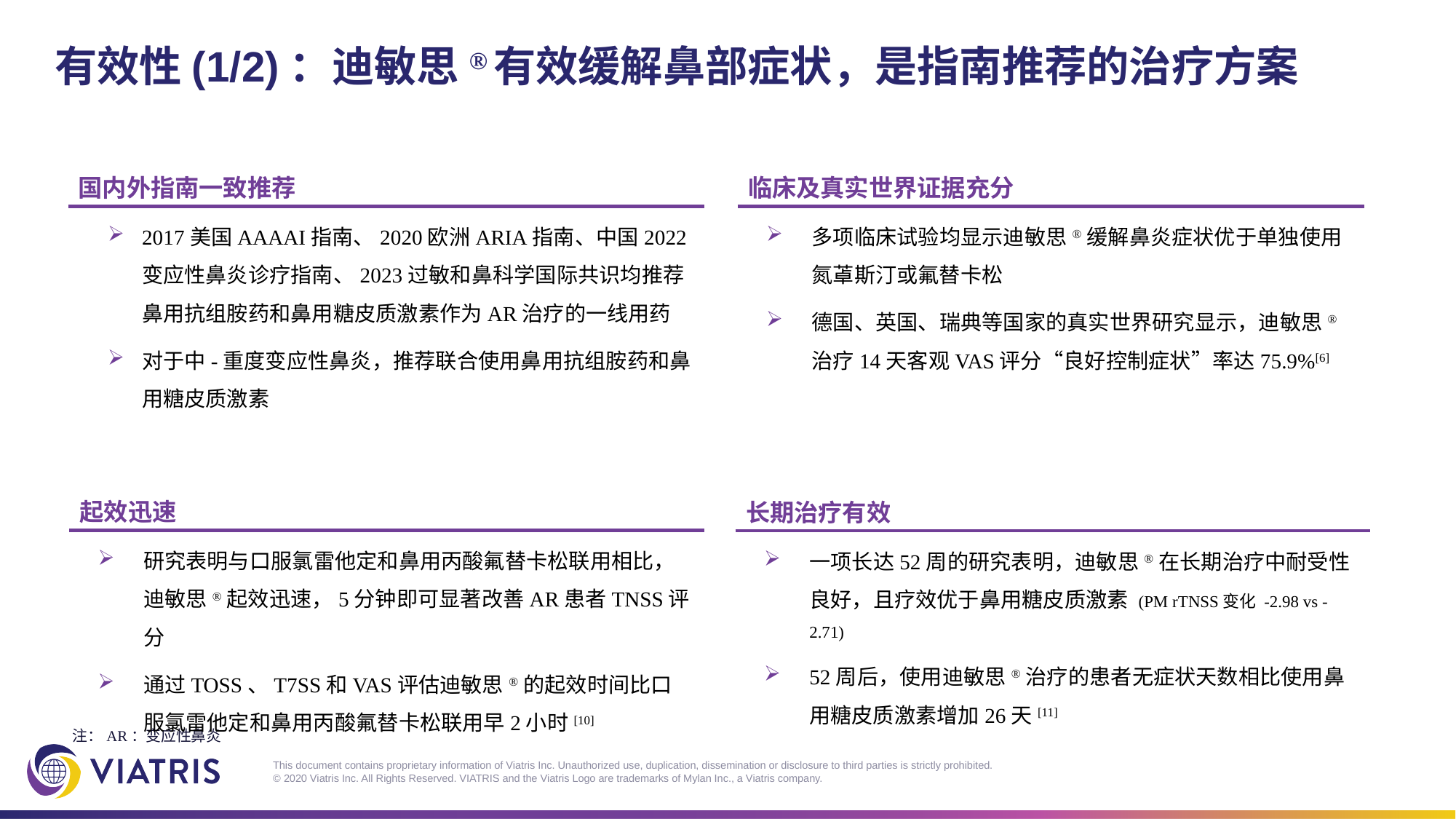

# 有效性(1/2)：迪敏思®有效缓解鼻部症状，是指南推荐的治疗方案
国内外指南一致推荐
2017美国AAAAI指南、2020欧洲ARIA指南、中国2022变应性鼻炎诊疗指南、2023过敏和鼻科学国际共识均推荐鼻用抗组胺药和鼻用糖皮质激素作为AR治疗的一线用药
对于中-重度变应性鼻炎，推荐联合使用鼻用抗组胺药和鼻用糖皮质激素
临床及真实世界证据充分
多项临床试验均显示迪敏思®缓解鼻炎症状优于单独使用氮䓬斯汀或氟替卡松
德国、英国、瑞典等国家的真实世界研究显示，迪敏思®治疗14天客观VAS评分“良好控制症状”率达75.9%[6]
起效迅速
研究表明与口服氯雷他定和鼻用丙酸氟替卡松联用相比，迪敏思®起效迅速，5分钟即可显著改善AR患者TNSS评分
通过TOSS、T7SS和VAS评估迪敏思®的起效时间比口服氯雷他定和鼻用丙酸氟替卡松联用早2小时[10]

长期治疗有效
一项长达52周的研究表明，迪敏思®在长期治疗中耐受性良好，且疗效优于鼻用糖皮质激素 (PM rTNSS变化 -2.98 vs -2.71)
52周后，使用迪敏思®治疗的患者无症状天数相比使用鼻用糖皮质激素增加26天[11]
注：AR：变应性鼻炎
This document contains proprietary information of Viatris Inc. Unauthorized use, duplication, dissemination or disclosure to third parties is strictly prohibited.
© 2020 Viatris Inc. All Rights Reserved. VIATRIS and the Viatris Logo are trademarks of Mylan Inc., a Viatris company.